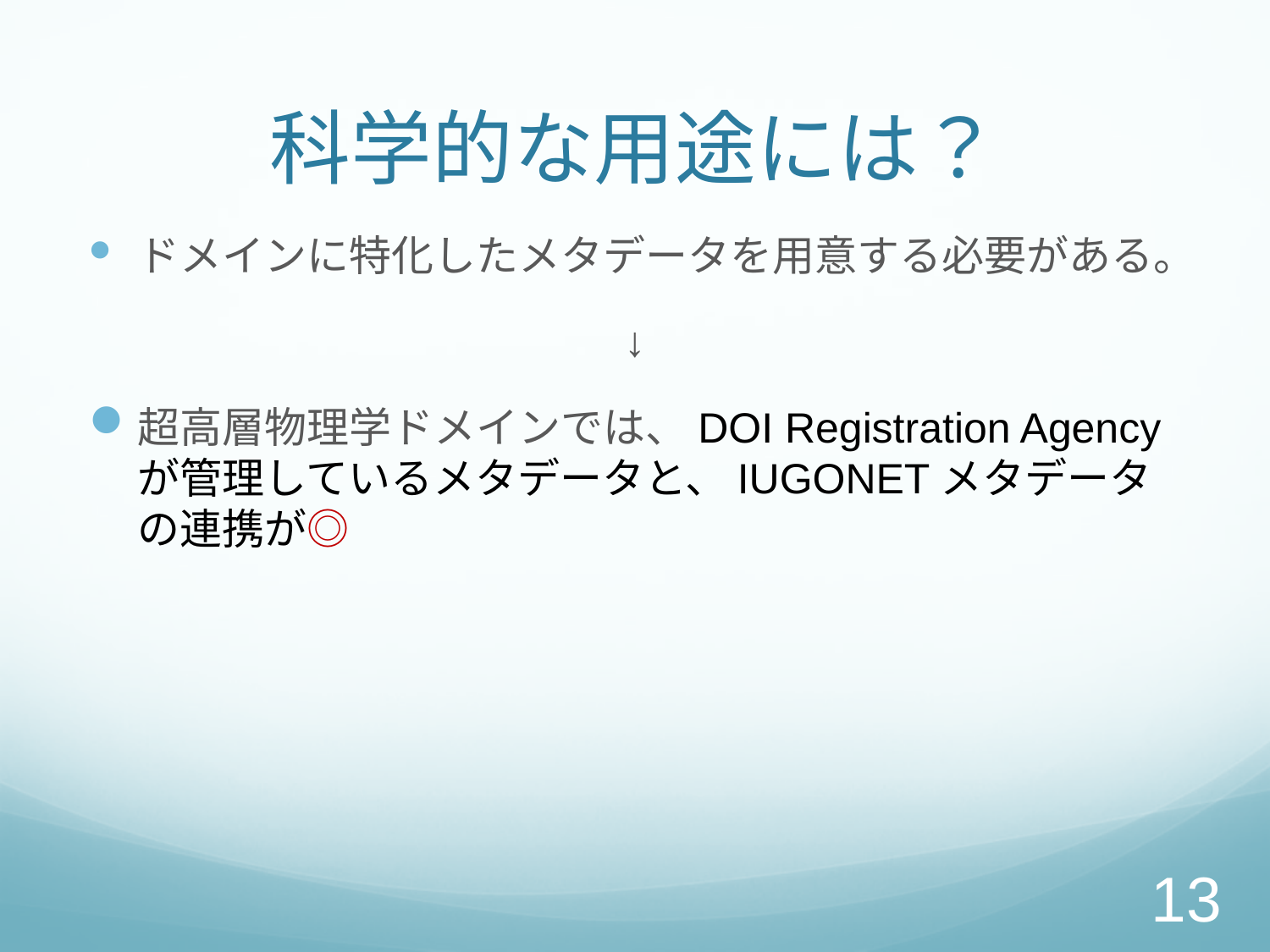

# 科学的な用途には？
ドメインに特化したメタデータを用意する必要がある。
↓
超高層物理学ドメインでは、DOI Registration Agencyが管理しているメタデータと、IUGONETメタデータの連携が◎

13